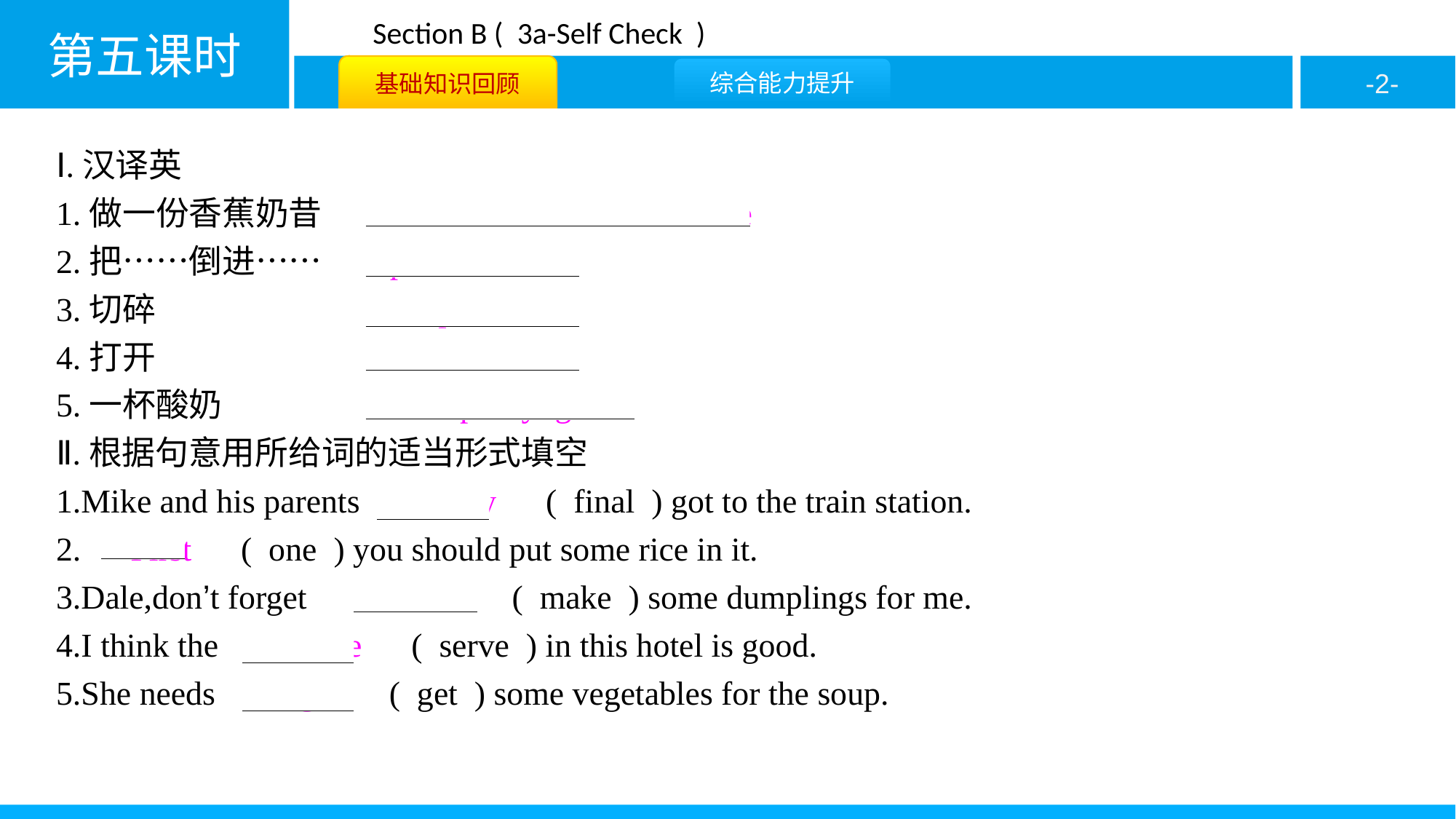

Ⅰ.汉译英
1.做一份香蕉奶昔     　make a banana milk shake
2.把……倒进……        pour...into...
3.切碎                            cut up
4.打开                            turn on
5.一杯酸奶                   one cup of yogurt
Ⅱ.根据句意用所给词的适当形式填空
1.Mike and his parents　finally　(  final  ) got to the train station.
2.　First　(  one  ) you should put some rice in it.
3.Dale,don’t forget　to make　(  make  ) some dumplings for me.
4.I think the　service　(  serve  ) in this hotel is good.
5.She needs　to get　(  get  ) some vegetables for the soup.